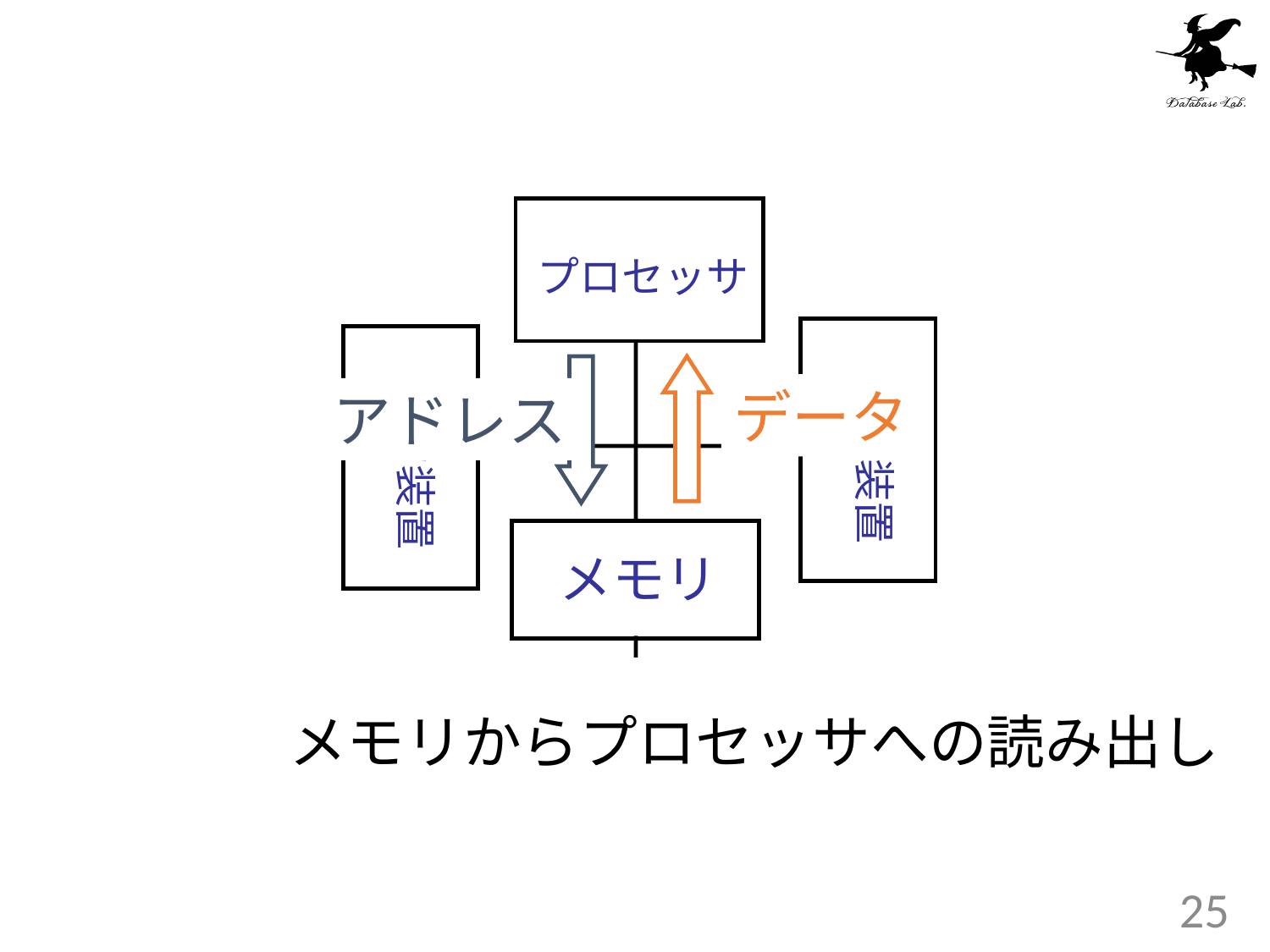

プロセッサ

出力装置
入力装置

メモリ

補助記憶装置

データ
アドレス

メモリからプロセッサへの読み出し
補助記憶装置

25